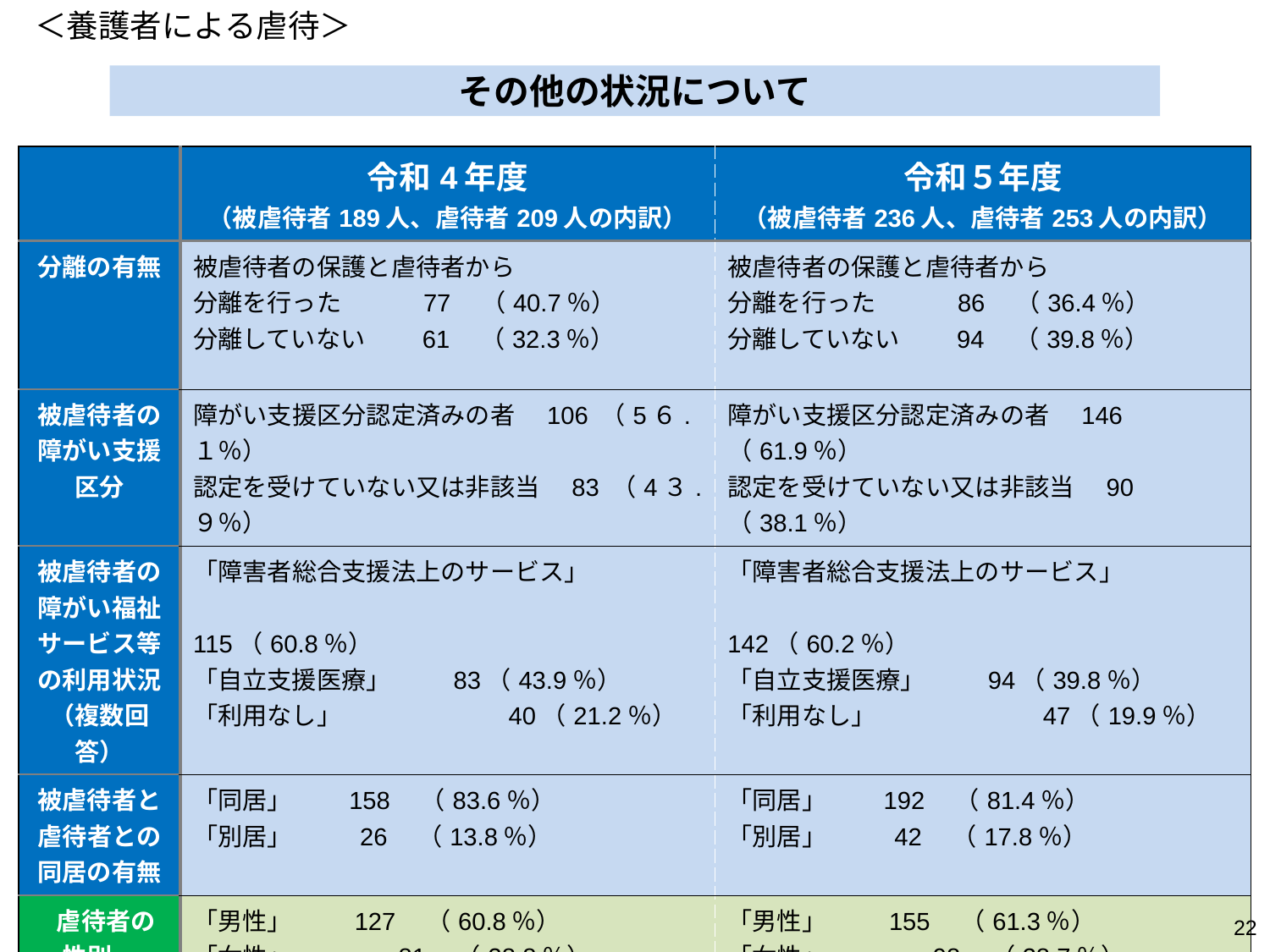

＜養護者による虐待＞
その他の状況について
|  | 令和4年度 （被虐待者189人、虐待者209人の内訳） | 令和５年度 （被虐待者236人、虐待者253人の内訳） |
| --- | --- | --- |
| 分離の有無 | 被虐待者の保護と虐待者から 分離を行った　　　77　（40.7％） 分離していない　　61　（32.3％） | 被虐待者の保護と虐待者から 分離を行った　　　86　（36.4％） 分離していない　　94　（39.8％） |
| 被虐待者の 障がい支援区分 | 障がい支援区分認定済みの者　106 （5６.１％） 認定を受けていない又は非該当　83 （4３.９％） | 障がい支援区分認定済みの者　146 （61.9％） 認定を受けていない又は非該当　90 （38.1％） |
| 被虐待者の障がい福祉サービス等の利用状況（複数回答） | 「障害者総合支援法上のサービス」 　　　　　　　　　　　　　　　　115（60.8％） 「自立支援医療」　　 83（43.9％） 「利用なし」　　　　 　　40（21.2％） | 「障害者総合支援法上のサービス」 　　　　　　　　　　　　　　　　142（60.2％） 「自立支援医療」　　 94（39.8％） 「利用なし」　　　　 　　47（19.9％） |
| 被虐待者と虐待者との同居の有無 | 「同居」　　158　（83.6％） 「別居」　 　 26　（13.8％） | 「同居」　　192　（81.4％） 「別居」　 　 42　（17.8％） |
| 虐待者の 性別 | 「男性」　 　127　（60.8％） 「女性」　　　　81　（38.8％） | 「男性」　 　155　（61.3％） 「女性」　　　　98　（38.7％） |
22